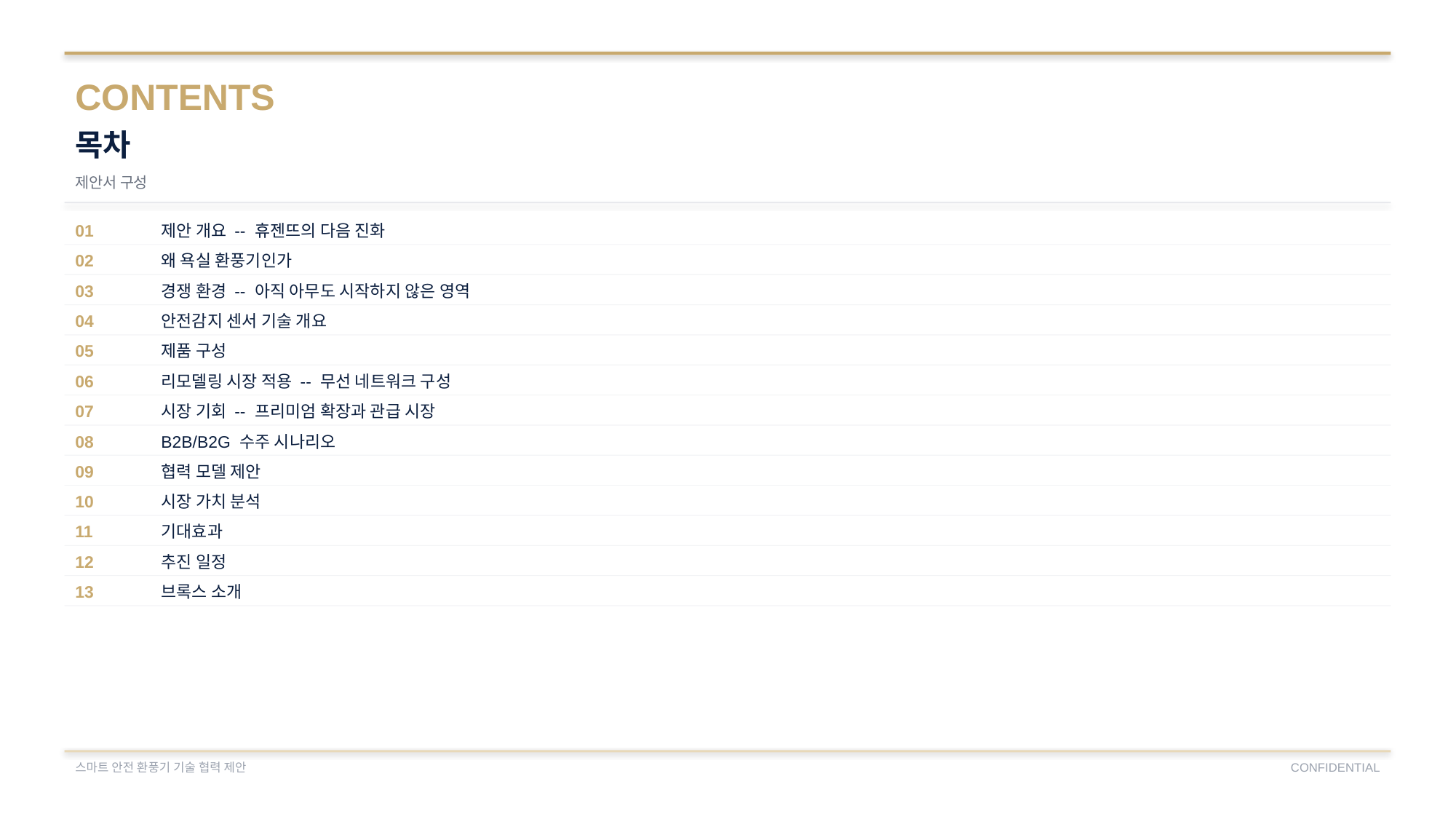

CONTENTS
목차
제안서 구성

01
제안 개요 -- 휴젠뜨의 다음 진화

02
왜 욕실 환풍기인가

03
경쟁 환경 -- 아직 아무도 시작하지 않은 영역

04
안전감지 센서 기술 개요

05
제품 구성

06
리모델링 시장 적용 -- 무선 네트워크 구성

07
시장 기회 -- 프리미엄 확장과 관급 시장

08
B2B/B2G 수주 시나리오

09
협력 모델 제안

10
시장 가치 분석

11
기대효과

12
추진 일정

13
브록스 소개

스마트 안전 환풍기 기술 협력 제안
CONFIDENTIAL